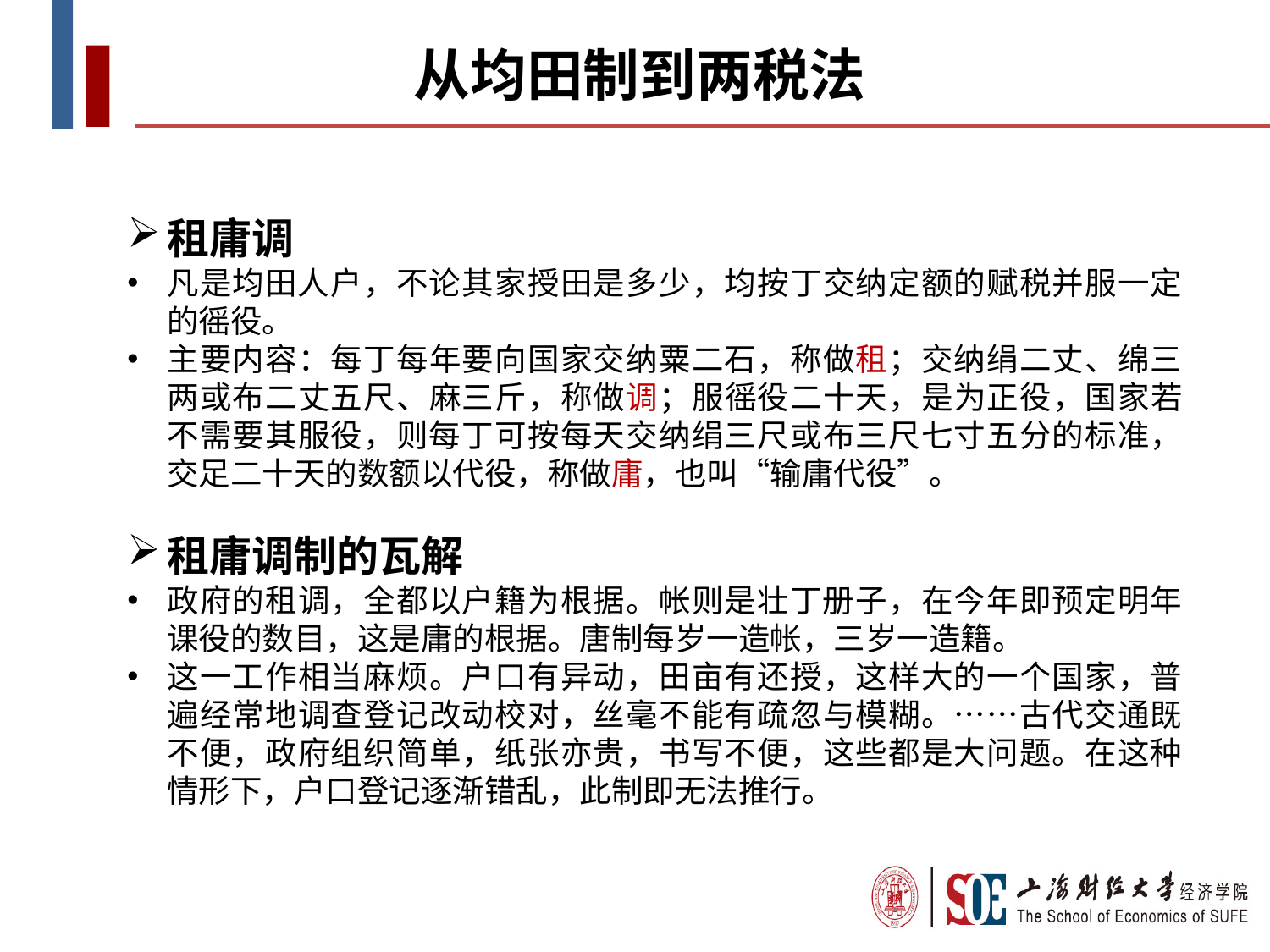

从均田制到两税法
租庸调
凡是均田人户，不论其家授田是多少，均按丁交纳定额的赋税并服一定的徭役。
主要内容：每丁每年要向国家交纳粟二石，称做租；交纳绢二丈、绵三两或布二丈五尺、麻三斤，称做调；服徭役二十天，是为正役，国家若不需要其服役，则每丁可按每天交纳绢三尺或布三尺七寸五分的标准，交足二十天的数额以代役，称做庸，也叫“输庸代役”。

租庸调制的瓦解
政府的租调，全都以户籍为根据。帐则是壮丁册子，在今年即预定明年课役的数目，这是庸的根据。唐制每岁一造帐，三岁一造籍。
这一工作相当麻烦。户口有异动，田亩有还授，这样大的一个国家，普遍经常地调查登记改动校对，丝毫不能有疏忽与模糊。……古代交通既不便，政府组织简单，纸张亦贵，书写不便，这些都是大问题。在这种情形下，户口登记逐渐错乱，此制即无法推行。